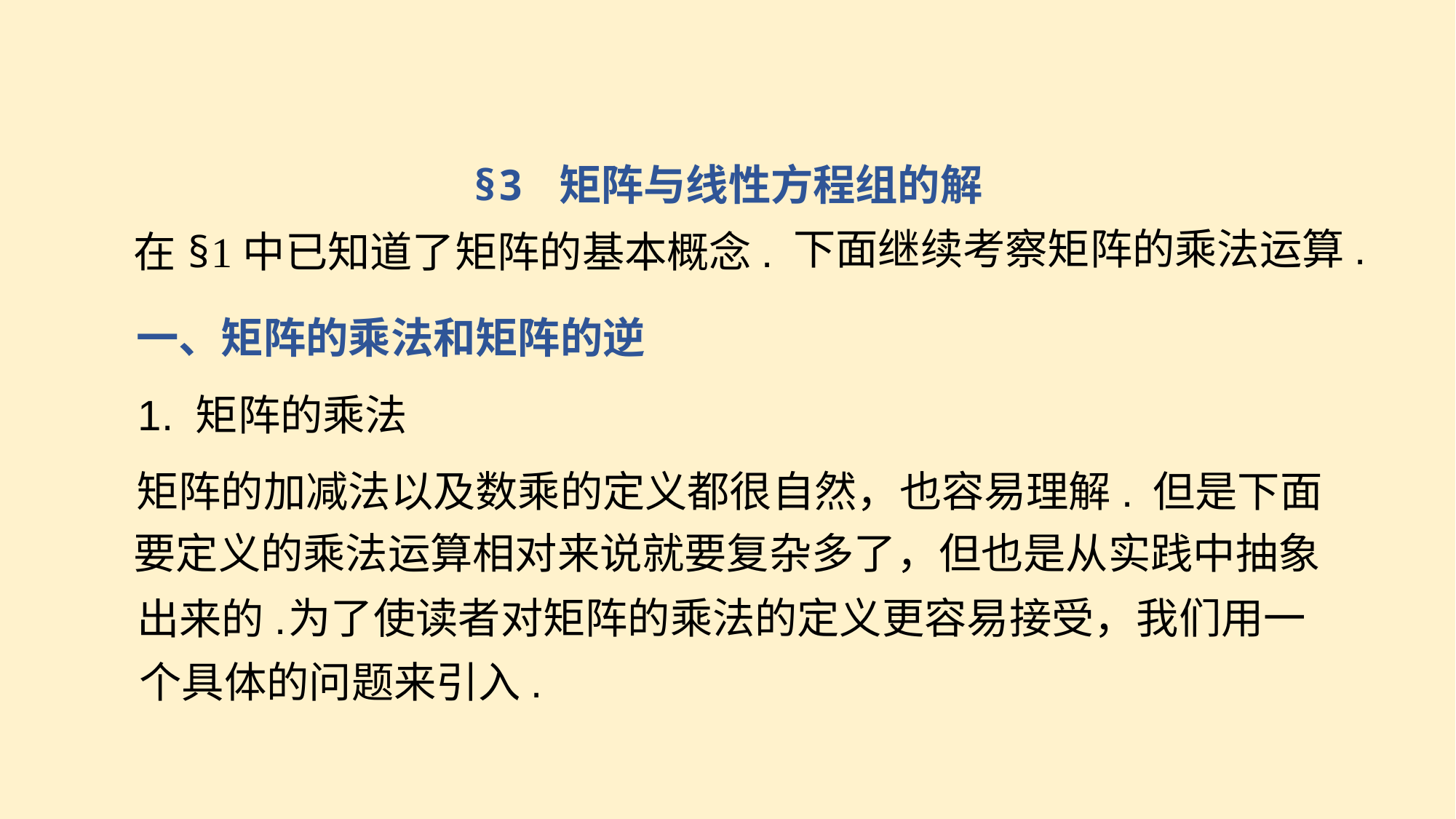

§3 矩阵与线性方程组的解
下面继续考察矩阵的乘法运算.
在§1中已知道了矩阵的基本概念.
一、矩阵的乘法和矩阵的逆
1. 矩阵的乘法
矩阵的加减法以及数乘的定义都很自然，也容易理解.
但是下面
要定义的乘法运算相对来说就要复杂多了，但也是从实践中抽象
为了使读者对矩阵的乘法的定义更容易接受，我们用一
出来的.
个具体的问题来引入.